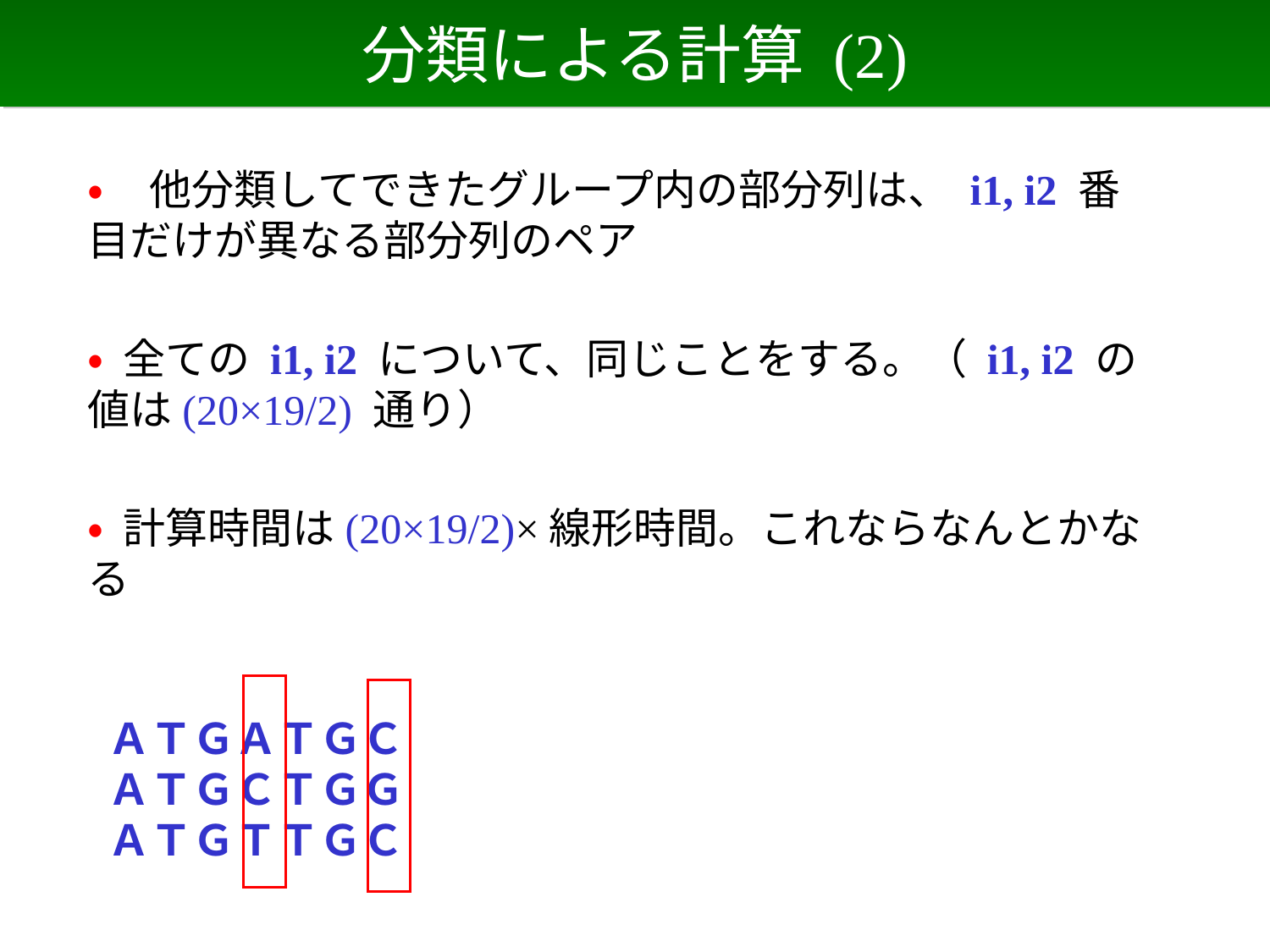

# 分類による計算 (2)
• 他分類してできたグループ内の部分列は、 i1, i2 番目だけが異なる部分列のペア

• 全ての i1, i2 について、同じことをする。（ i1, i2 の値は(20×19/2) 通り）

• 計算時間は(20×19/2)×線形時間。これならなんとかなる

ＡＴＧＡＴＧＣ
ＡＴＧＣＴＧＧ
ＡＴＧＴＴＧＣ